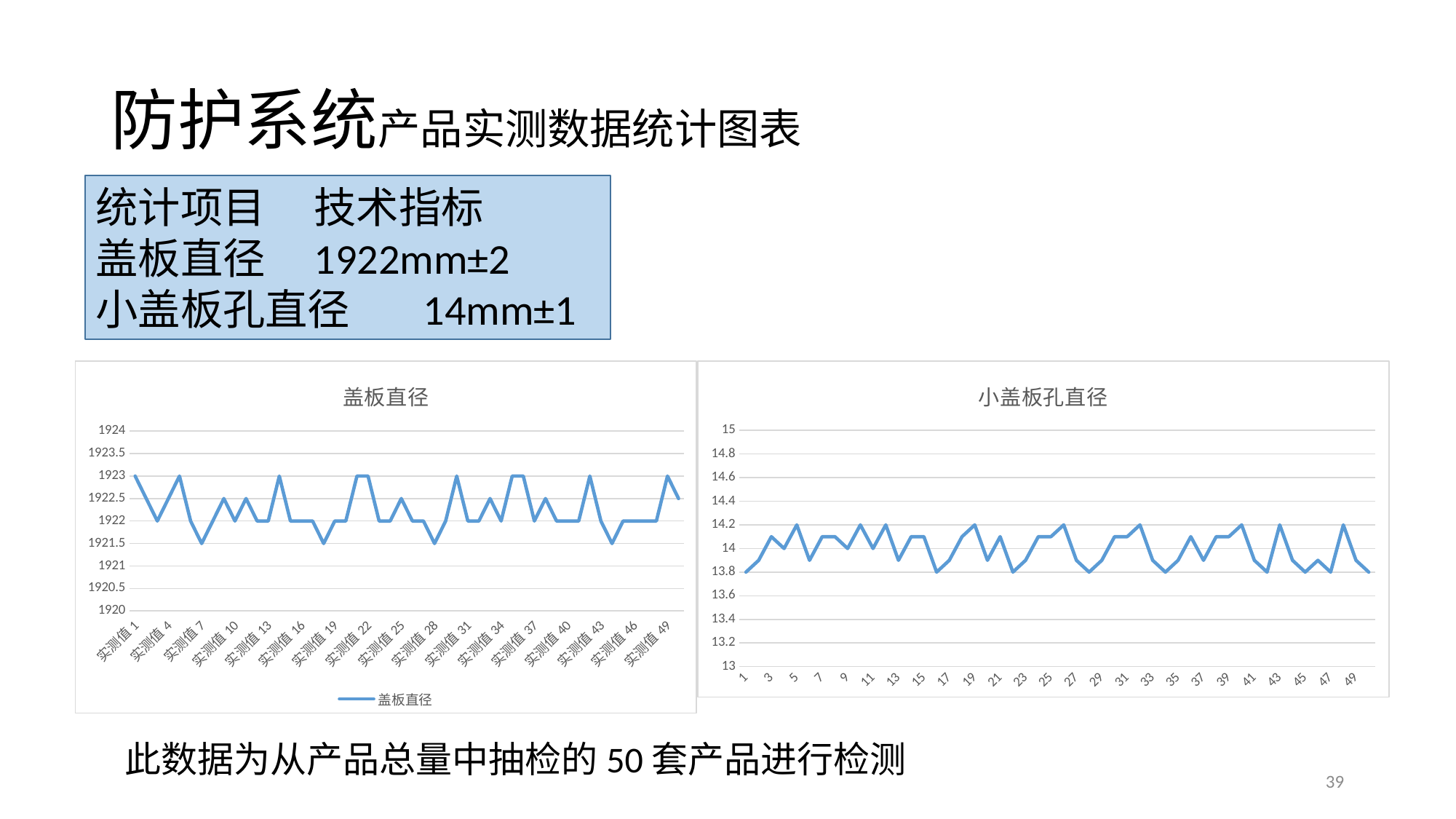

# 防护系统产品实测数据统计图表
统计项目	技术指标
盖板直径	1922mm±2
小盖板孔直径	14mm±1

### Chart:

| Category | 盖板直径 |
|---|---|
| 实测值1 | 1923.0 |
| 实测值2 | 1922.5 |
| 实测值3 | 1922.0 |
| 实测值4 | 1922.5 |
| 实测值5 | 1923.0 |
| 实测值6 | 1922.0 |
| 实测值7 | 1921.5 |
| 实测值8 | 1922.0 |
| 实测值9 | 1922.5 |
| 实测值10 | 1922.0 |
| 实测值11 | 1922.5 |
| 实测值12 | 1922.0 |
| 实测值13 | 1922.0 |
| 实测值14 | 1923.0 |
| 实测值15 | 1922.0 |
| 实测值16 | 1922.0 |
| 实测值17 | 1922.0 |
| 实测值18 | 1921.5 |
| 实测值19 | 1922.0 |
| 实测值20 | 1922.0 |
| 实测值21 | 1923.0 |
| 实测值22 | 1923.0 |
| 实测值23 | 1922.0 |
| 实测值24 | 1922.0 |
| 实测值25 | 1922.5 |
| 实测值26 | 1922.0 |
| 实测值27 | 1922.0 |
| 实测值28 | 1921.5 |
| 实测值29 | 1922.0 |
| 实测值30 | 1923.0 |
| 实测值31 | 1922.0 |
| 实测值32 | 1922.0 |
| 实测值33 | 1922.5 |
| 实测值34 | 1922.0 |
| 实测值35 | 1923.0 |
| 实测值36 | 1923.0 |
| 实测值37 | 1922.0 |
| 实测值38 | 1922.5 |
| 实测值39 | 1922.0 |
| 实测值40 | 1922.0 |
| 实测值41 | 1922.0 |
| 实测值42 | 1923.0 |
| 实测值43 | 1922.0 |
| 实测值44 | 1921.5 |
| 实测值45 | 1922.0 |
| 实测值46 | 1922.0 |
| 实测值47 | 1922.0 |
| 实测值48 | 1922.0 |
| 实测值49 | 1923.0 |
| 实测值50 | 1922.5 |

### Chart:

| Category | 小盖板孔直径 |
|---|---|
此数据为从产品总量中抽检的50套产品进行检测
39